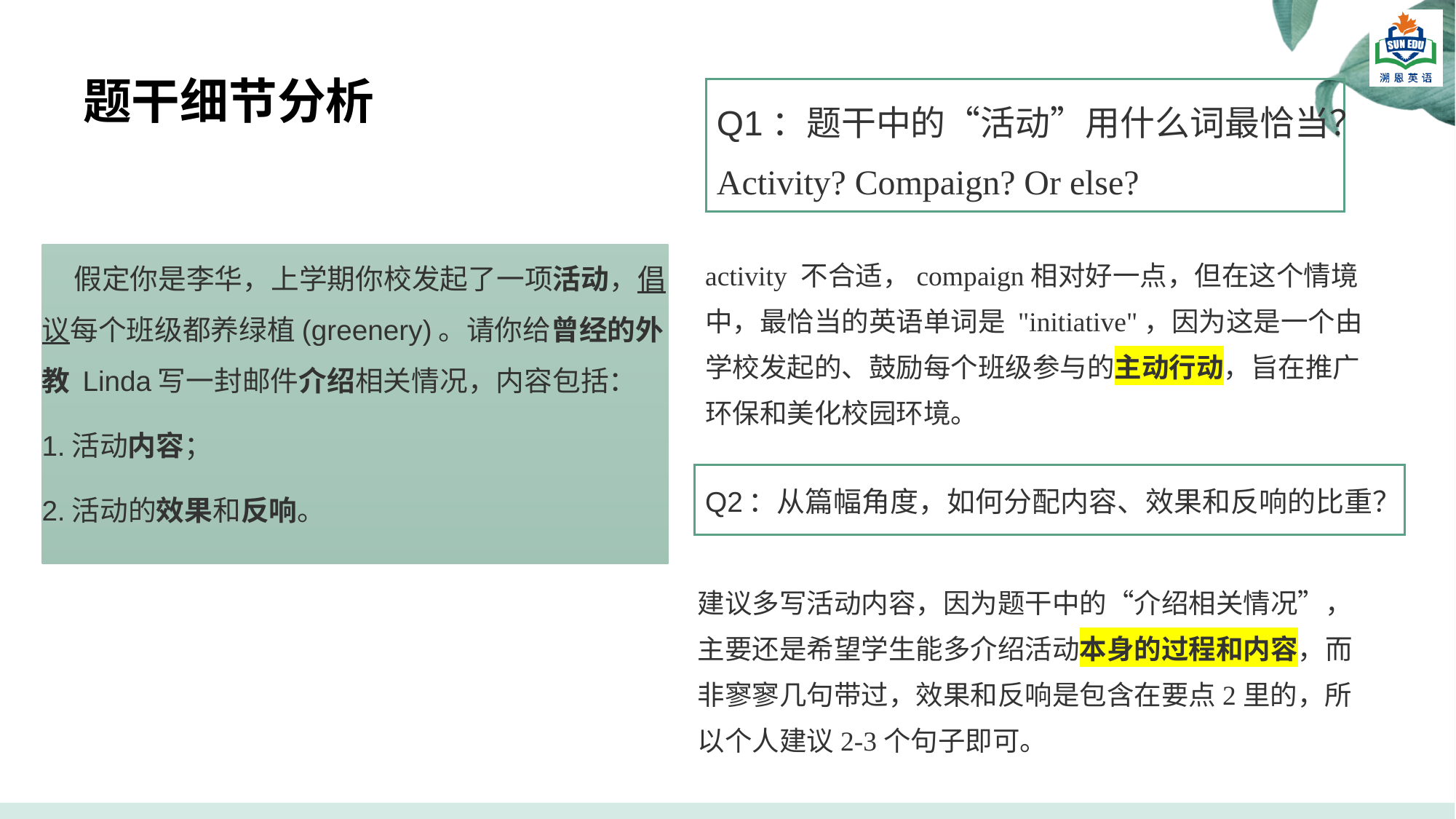

# 题干细节分析
Q1：题干中的“活动”用什么词最恰当？
Activity? Compaign? Or else?

activity 不合适，compaign相对好一点，但在这个情境中，最恰当的英语单词是 "initiative"，因为这是一个由学校发起的、鼓励每个班级参与的主动行动，旨在推广环保和美化校园环境。
    假定你是李华，上学期你校发起了一项活动，倡议每个班级都养绿植(greenery)。请你给曾经的外教 Linda写一封邮件介绍相关情况，内容包括：
1.活动内容；
2.活动的效果和反响。

Q2：从篇幅角度，如何分配内容、效果和反响的比重？
建议多写活动内容，因为题干中的“介绍相关情况”，主要还是希望学生能多介绍活动本身的过程和内容，而非寥寥几句带过，效果和反响是包含在要点2里的，所以个人建议2-3个句子即可。